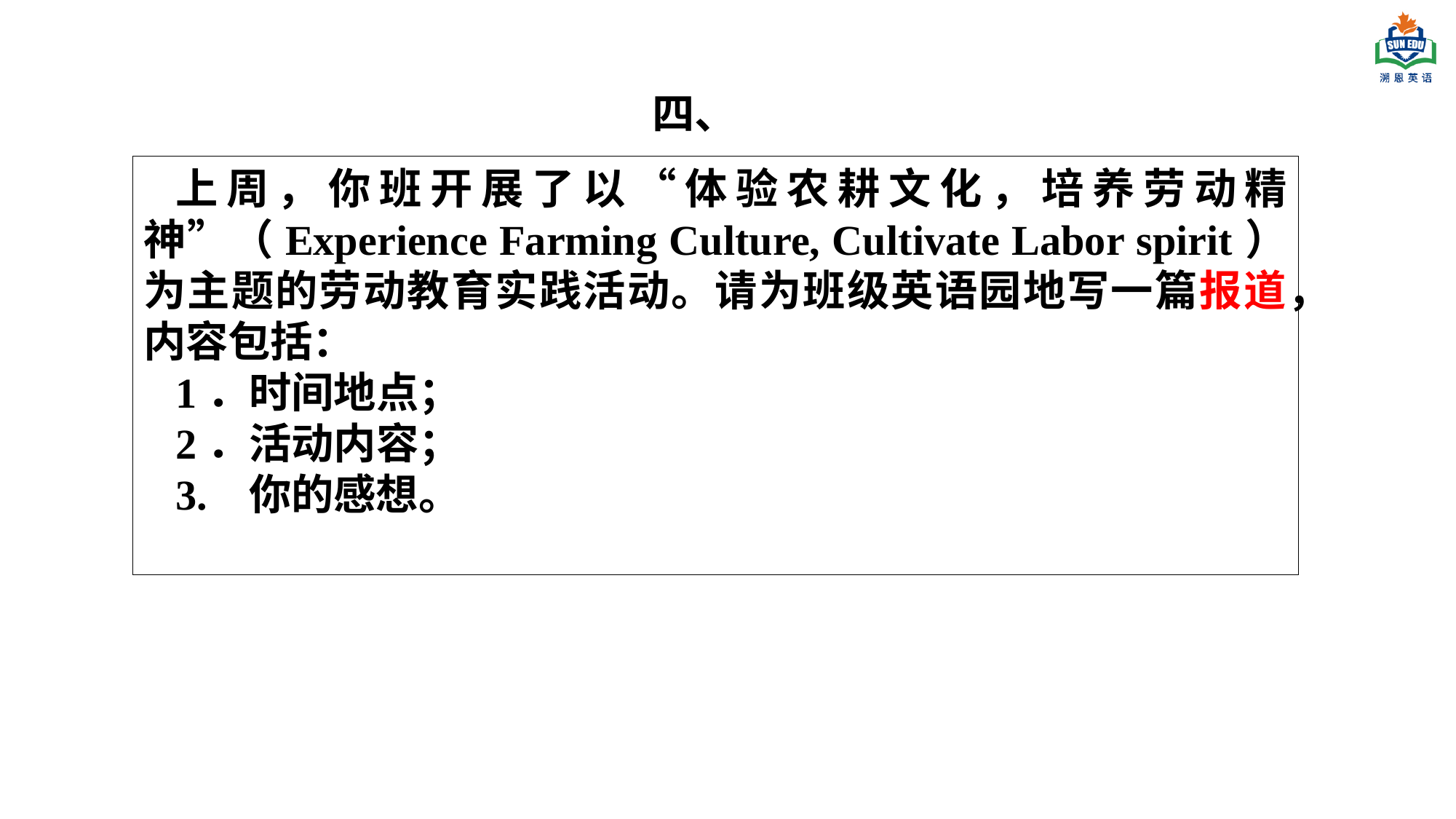

四、
上周，你班开展了以“体验农耕文化，培养劳动精神”（Experience Farming Culture, Cultivate Labor spirit）为主题的劳动教育实践活动。请为班级英语园地写一篇报道，内容包括：
1．时间地点；
2．活动内容；
3.   你的感想。